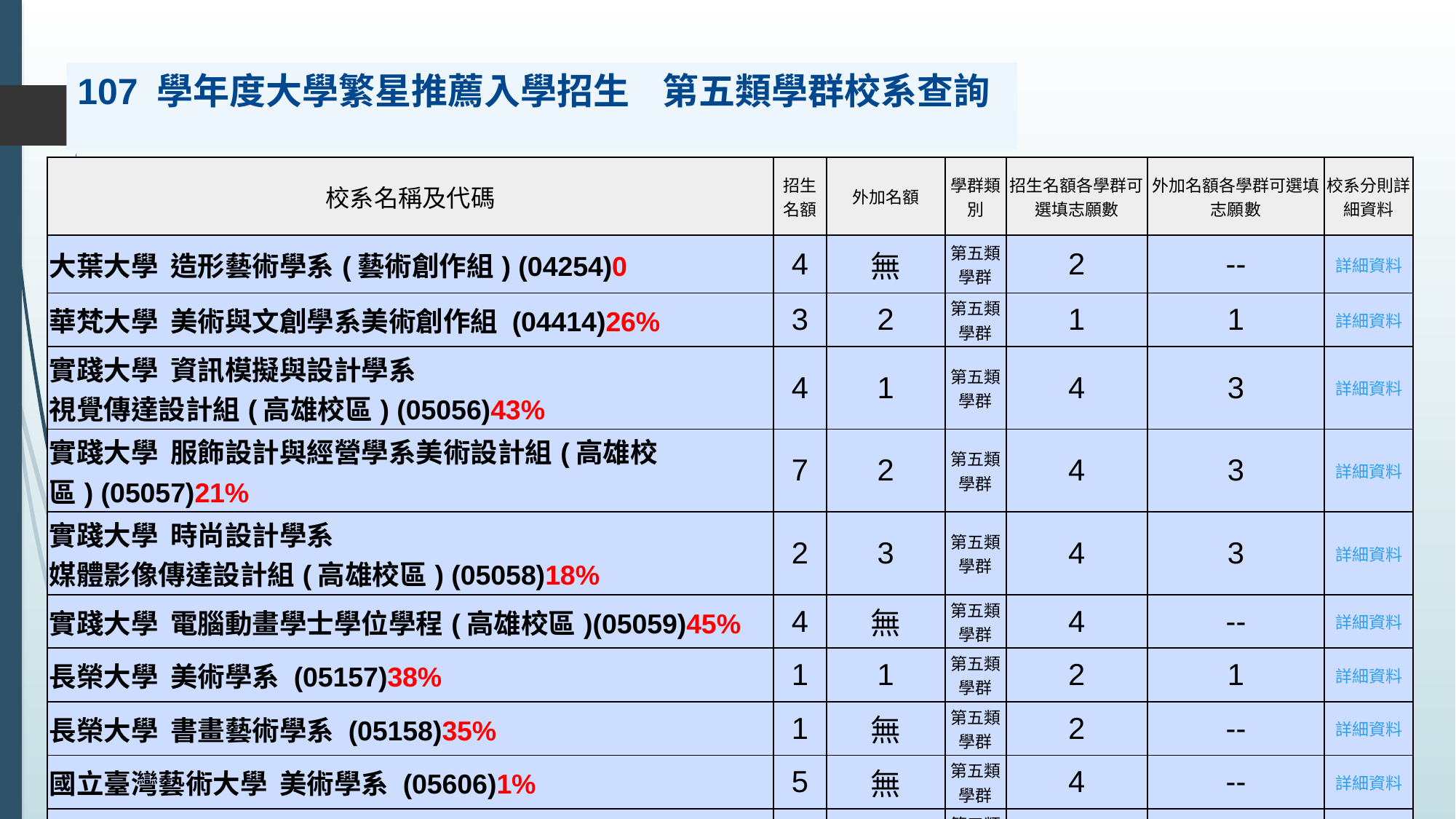

107 學年度大學繁星推薦入學招生    第五類學群校系查詢
#

>>校系分則查詢結果: 37 筆

| 校系名稱及代碼 | 招生名額 | 外加名額 | 學群類別 | 招生名額各學群可選填志願數 | 外加名額各學群可選填志願數 | 校系分則詳細資料 |
| --- | --- | --- | --- | --- | --- | --- |
| 大葉大學  造形藝術學系(藝術創作組) (04254)0 | 4 | 無 | 第五類學群 | 2 | -- | 詳細資料 |
| 華梵大學  美術與文創學系美術創作組 (04414)26% | 3 | 2 | 第五類學群 | 1 | 1 | 詳細資料 |
| 實踐大學  資訊模擬與設計學系 視覺傳達設計組(高雄校區) (05056)43% | 4 | 1 | 第五類學群 | 4 | 3 | 詳細資料 |
| 實踐大學  服飾設計與經營學系美術設計組(高雄校區) (05057)21% | 7 | 2 | 第五類學群 | 4 | 3 | 詳細資料 |
| 實踐大學  時尚設計學系 媒體影像傳達設計組(高雄校區) (05058)18% | 2 | 3 | 第五類學群 | 4 | 3 | 詳細資料 |
| 實踐大學  電腦動畫學士學位學程(高雄校區)(05059)45% | 4 | 無 | 第五類學群 | 4 | -- | 詳細資料 |
| 長榮大學  美術學系 (05157)38% | 1 | 1 | 第五類學群 | 2 | 1 | 詳細資料 |
| 長榮大學  書畫藝術學系 (05158)35% | 1 | 無 | 第五類學群 | 2 | -- | 詳細資料 |
| 國立臺灣藝術大學  美術學系 (05606)1% | 5 | 無 | 第五類學群 | 4 | -- | 詳細資料 |
| 國立臺灣藝術大學  書畫藝術學系 (05607)4% | 5 | 1 | 第五類學群 | 4 | 2 | 詳細資料 |